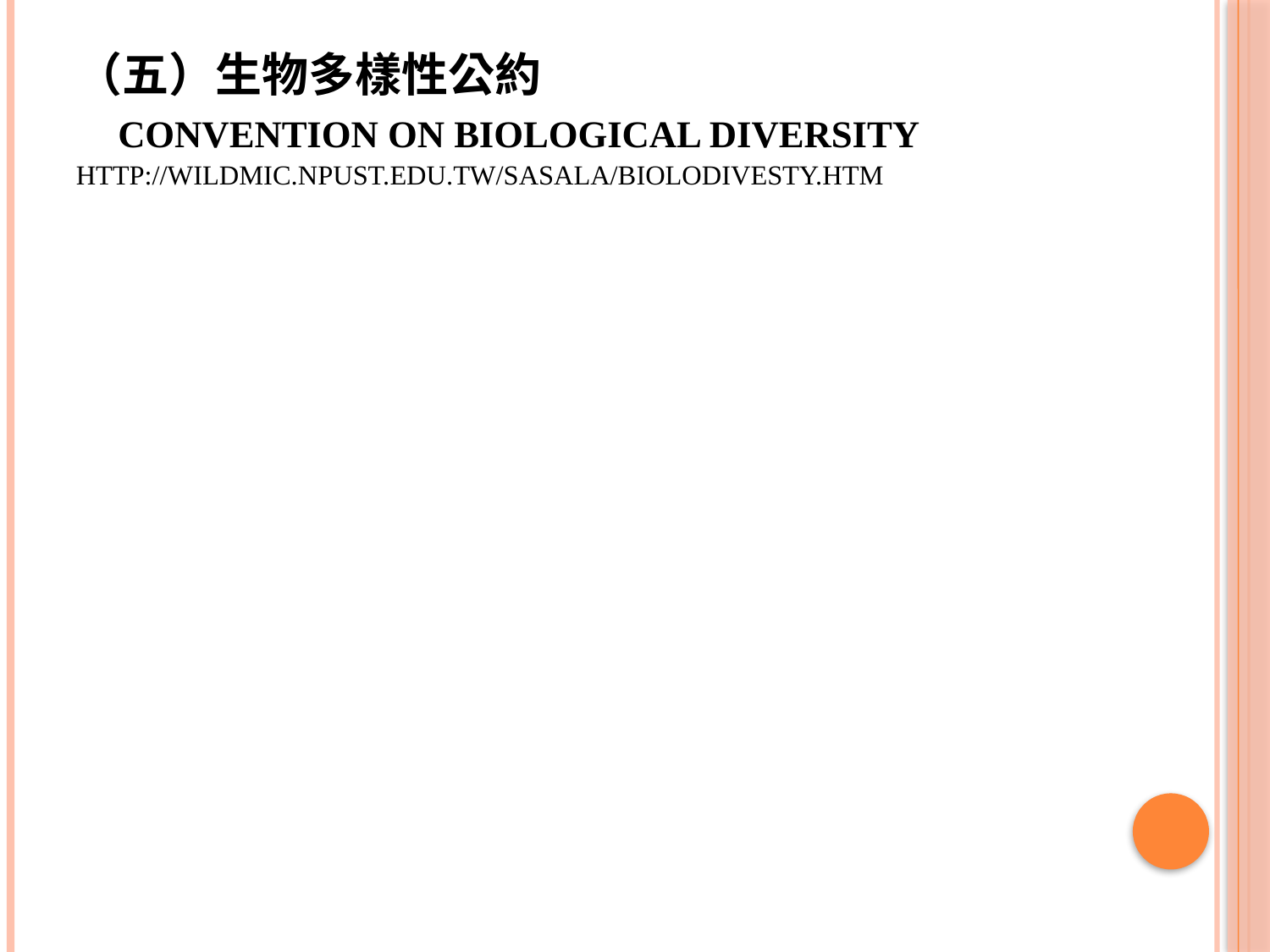

# （五）生物多樣性公約 CONVENTION ON BIOLOGICAL DIVERSITY http://wildmic.npust.edu.tw/sasala/biolodivesty.htm